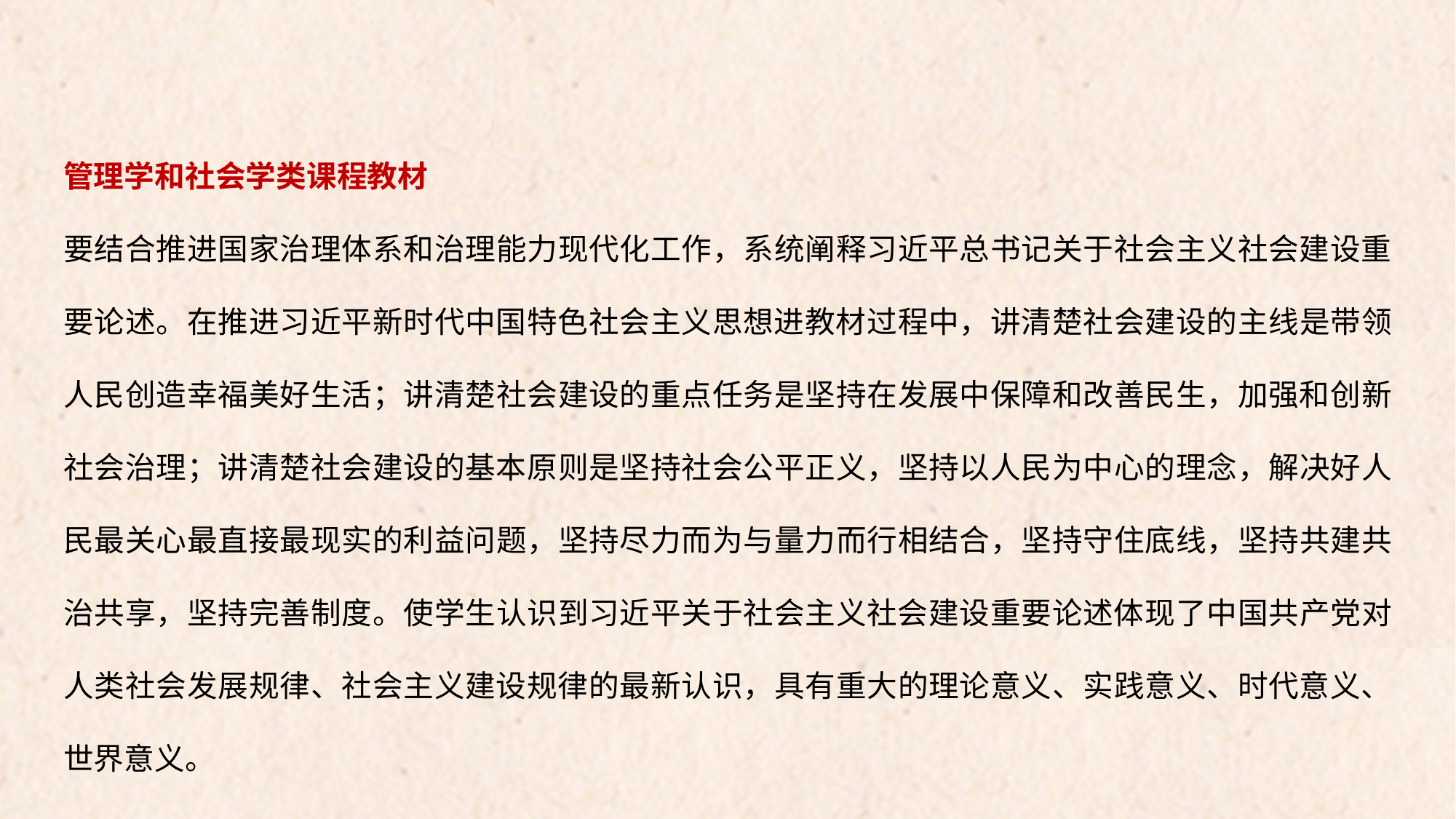

管理学和社会学类课程教材
要结合推进国家治理体系和治理能力现代化工作，系统阐释习近平总书记关于社会主义社会建设重要论述。在推进习近平新时代中国特色社会主义思想进教材过程中，讲清楚社会建设的主线是带领人民创造幸福美好生活；讲清楚社会建设的重点任务是坚持在发展中保障和改善民生，加强和创新社会治理；讲清楚社会建设的基本原则是坚持社会公平正义，坚持以人民为中心的理念，解决好人民最关心最直接最现实的利益问题，坚持尽力而为与量力而行相结合，坚持守住底线，坚持共建共治共享，坚持完善制度。使学生认识到习近平关于社会主义社会建设重要论述体现了中国共产党对人类社会发展规律、社会主义建设规律的最新认识，具有重大的理论意义、实践意义、时代意义、世界意义。